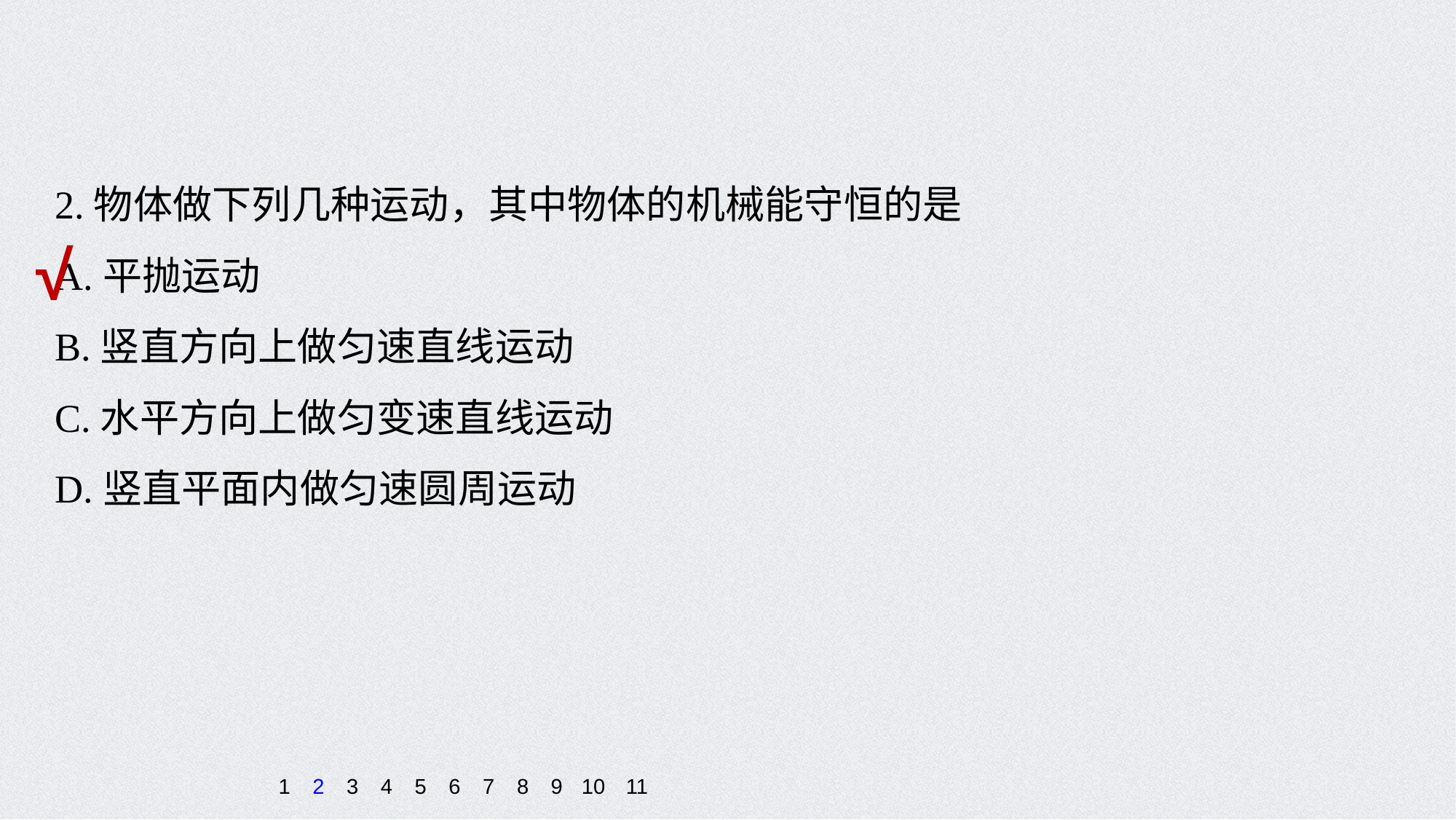

2.物体做下列几种运动，其中物体的机械能守恒的是
A.平抛运动
B.竖直方向上做匀速直线运动
C.水平方向上做匀变速直线运动
D.竖直平面内做匀速圆周运动
√
1
2
3
4
5
6
7
8
9
10
11